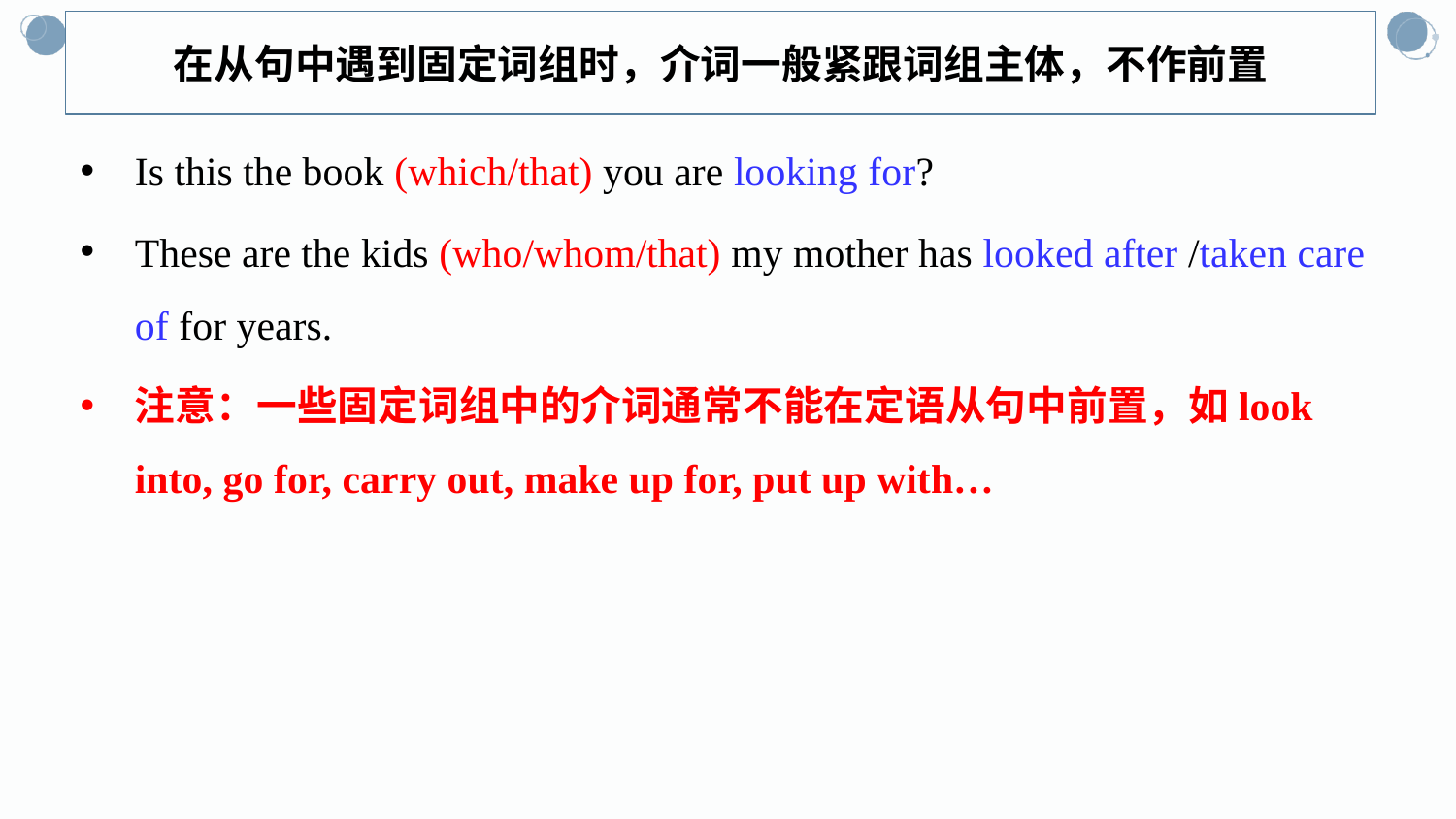

在从句中遇到固定词组时，介词一般紧跟词组主体，不作前置
Is this the book (which/that) you are looking for?
These are the kids (who/whom/that) my mother has looked after /taken care of for years.
注意：一些固定词组中的介词通常不能在定语从句中前置，如look into, go for, carry out, make up for, put up with…